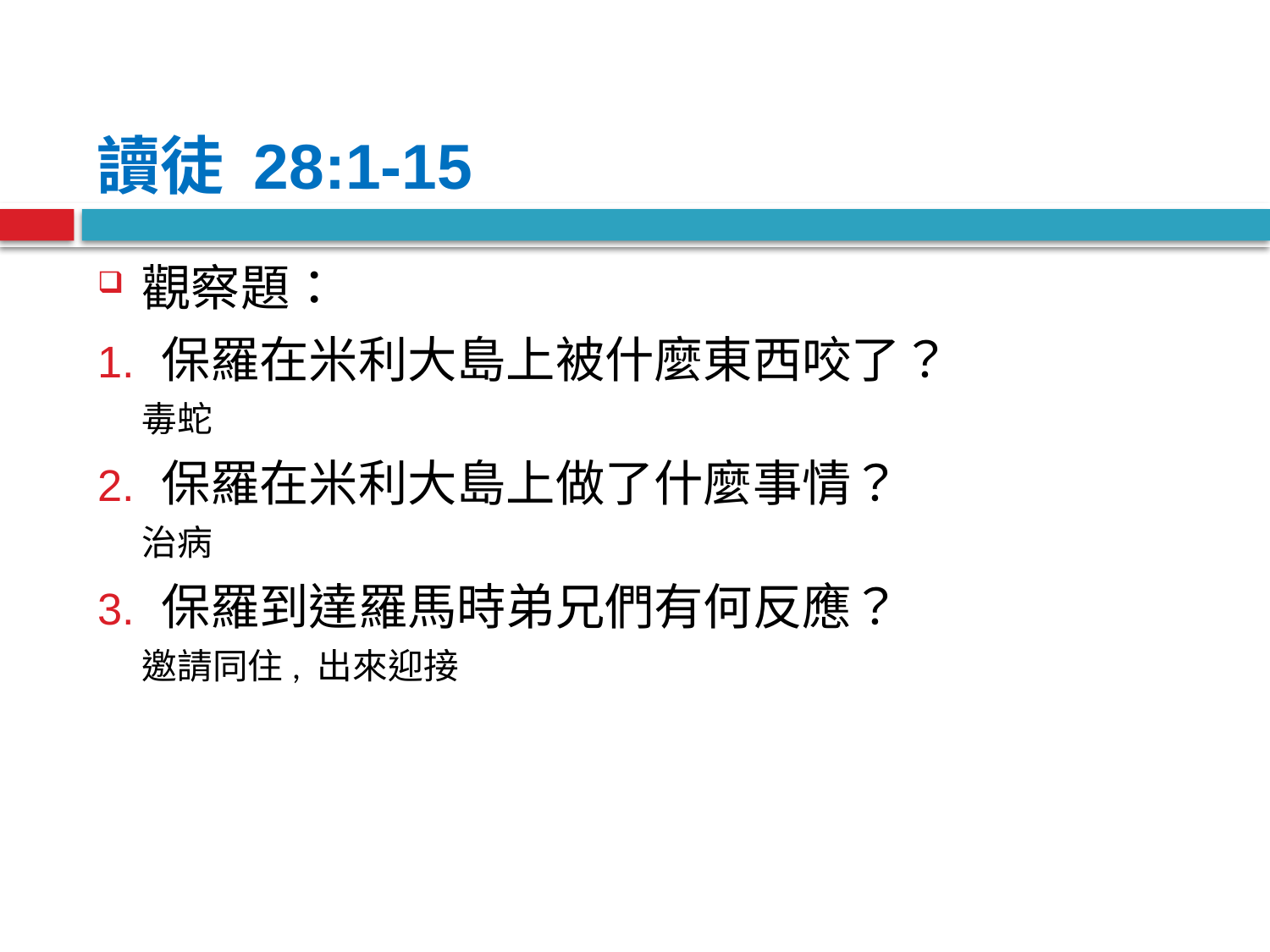

# 讀徒 28:1-15
觀察題：
保羅在米利大島上被什麼東西咬了？
毒蛇
保羅在米利大島上做了什麼事情？
治病
保羅到達羅馬時弟兄們有何反應？
邀請同住, 出來迎接